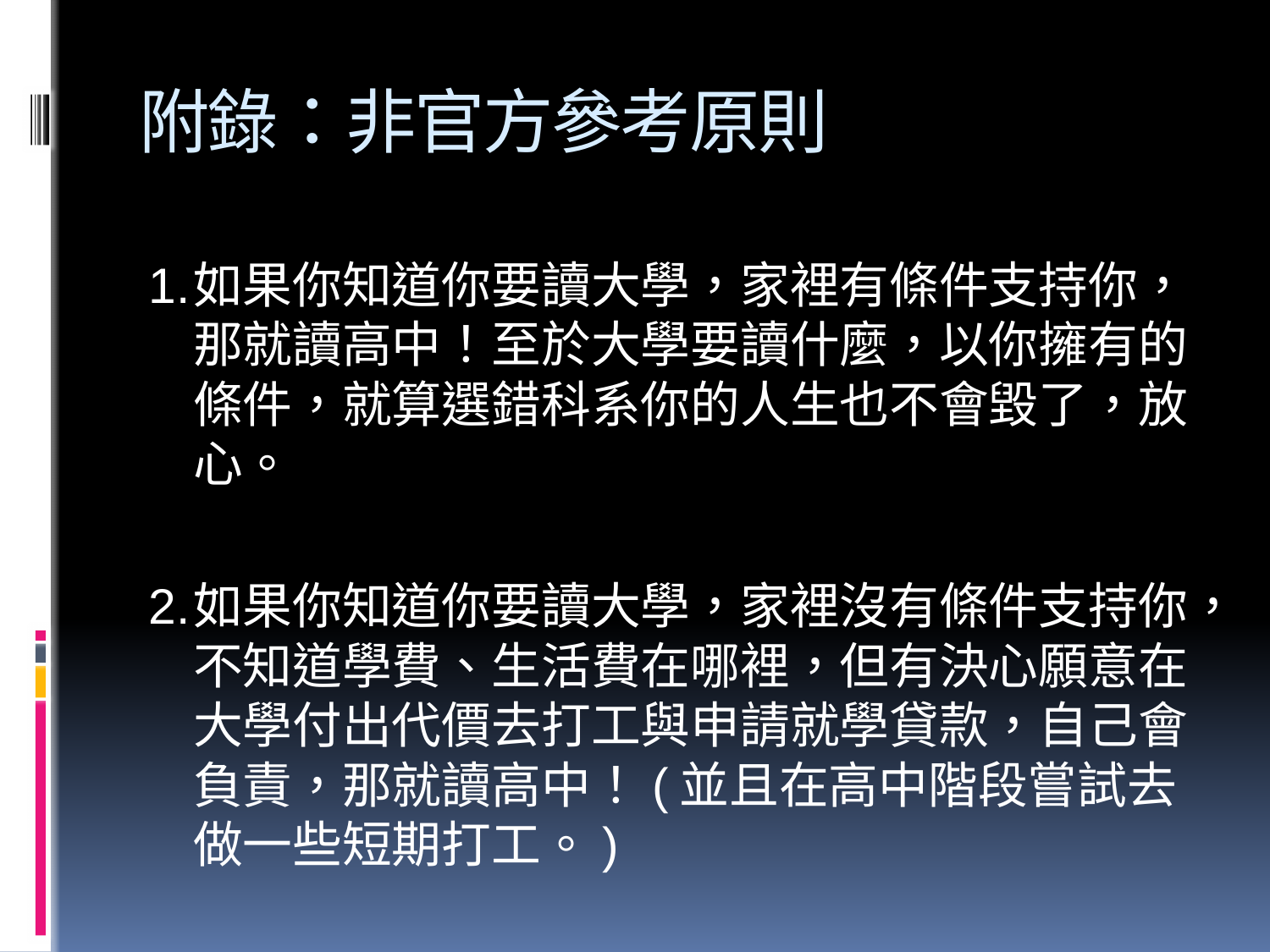

# 附錄：非官方參考原則
1.	如果你知道你要讀大學，家裡有條件支持你，那就讀高中！至於大學要讀什麼，以你擁有的條件，就算選錯科系你的人生也不會毀了，放心。

2.	如果你知道你要讀大學，家裡沒有條件支持你，不知道學費、生活費在哪裡，但有決心願意在大學付出代價去打工與申請就學貸款，自己會負責，那就讀高中！(並且在高中階段嘗試去做一些短期打工。)